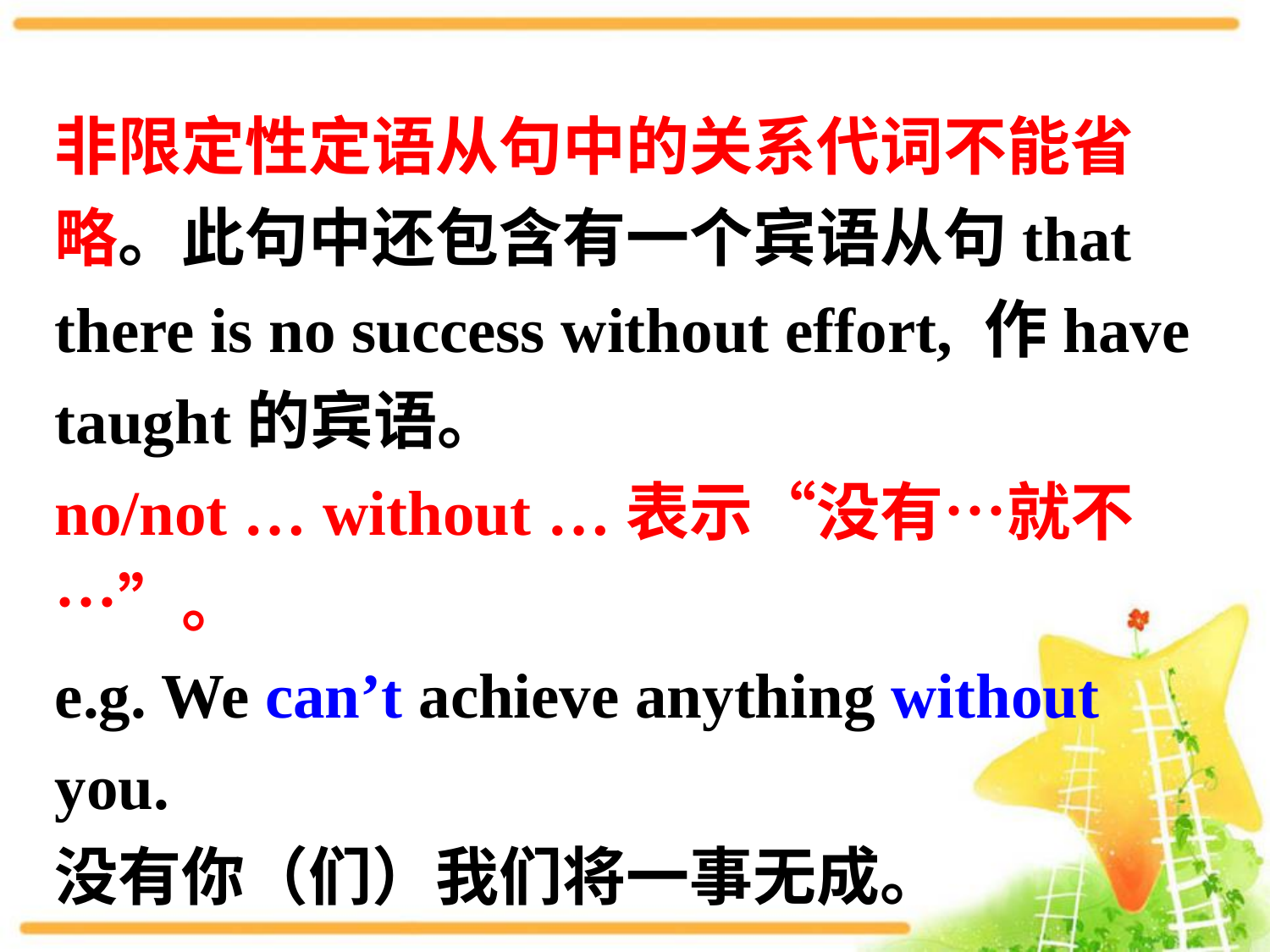

非限定性定语从句中的关系代词不能省略。此句中还包含有一个宾语从句that there is no success without effort, 作have taught的宾语。
no/not … without …表示“没有…就不…”。
e.g. We can’t achieve anything without you.
没有你（们）我们将一事无成。